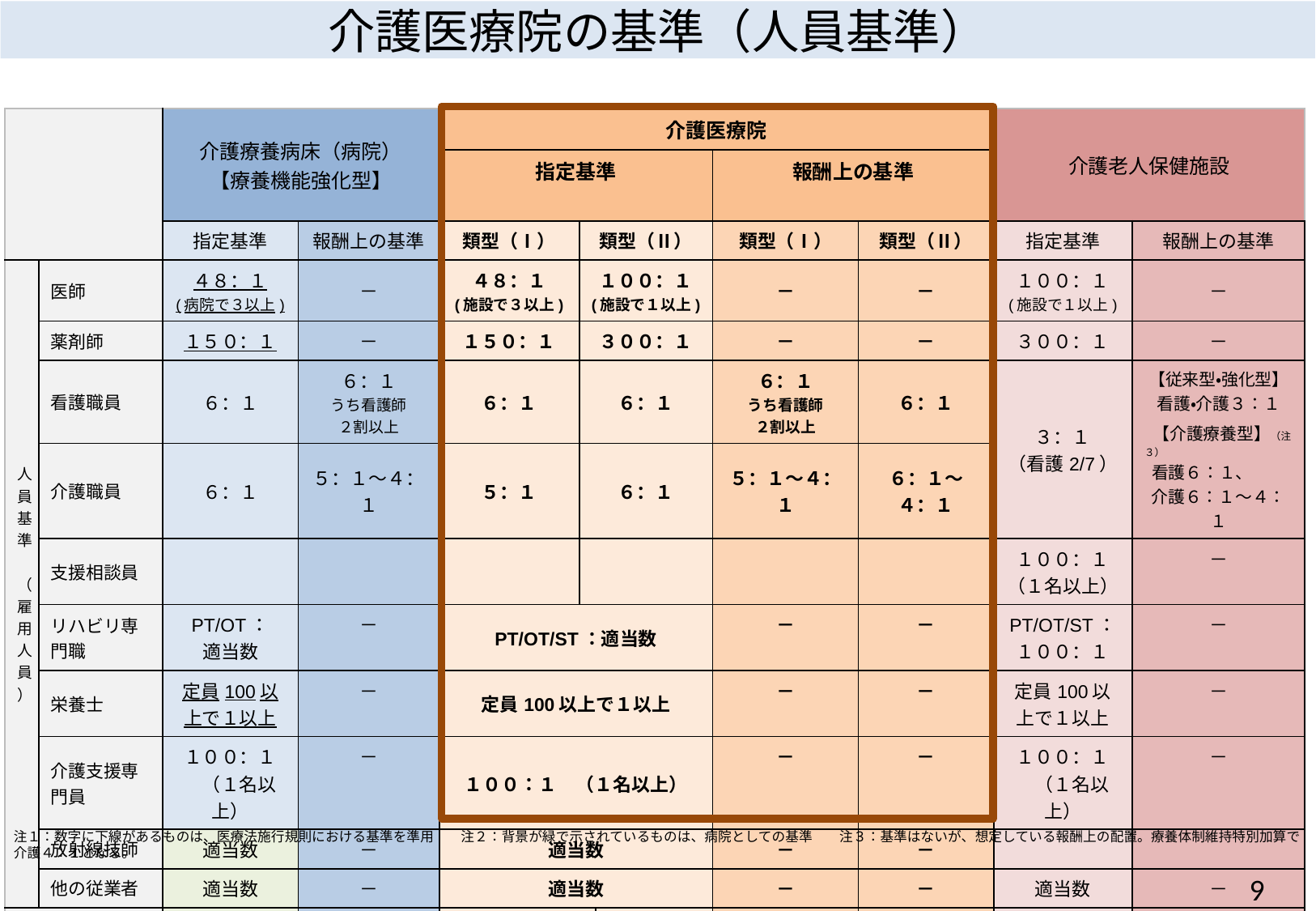

介護医療院の基準（人員基準）

|  |  | 介護療養病床（病院） 【療養機能強化型】 |  | 介護医療院 |  |  |  |  | 介護老人保健施設 |  |
| --- | --- | --- | --- | --- | --- | --- | --- | --- | --- | --- |
|  |  |  |  | 指定基準 |  |  | 報酬上の基準 |  |  |  |
|  |  | 指定基準 | 報酬上の基準 | 類型（Ⅰ） | 類型（Ⅱ） |  | 類型（Ⅰ） | 類型（Ⅱ） | 指定基準 | 報酬上の基準 |
| 人員基準　（雇用人員） | 医師 | ４８：１ (病院で３以上) | － | ４８：１ (施設で３以上) | １００：１ (施設で１以上) |  | － | － | １００：１ (施設で１以上) | － |
|  | 薬剤師 | １５０：１ | － | １５０：１ | ３００：１ |  | － | － | ３００：１ | － |
|  | 看護職員 | ６：１ | ６：１ うち看護師 ２割以上 | ６：１ | ６：１ |  | ６：１ うち看護師 ２割以上 | ６：１ | ３：１ （看護2/7） | 【従来型・強化型】 看護・介護３：１ 【介護療養型】（注３） 看護６：１、 介護６：１～４：１ |
|  | 介護職員 | ６：１ | ５：１～４：１ | ５：１ | ６：１ |  | ５：１～４：１ | ６：１～４：１ |  |  |
|  | 支援相談員 |  |  |  |  |  |  |  | １００：１ （１名以上） | － |
|  | リハビリ専門職 | PT/OT： 適当数 | － | PT/OT/ST：適当数 |  |  | － | － | PT/OT/ST： １００：１ | － |
|  | 栄養士 | 定員100以上で１以上 | － | 定員100以上で１以上 |  |  | － | － | 定員100以上で１以上 | － |
|  | 介護支援専門員 | １００：１ 　（１名以上） | － | １００：１　（１名以上） |  |  | － | － | １００：１ 　（１名以上） | － |
|  | 放射線技師 | 適当数 | － | 適当数 |  |  | － | － |  |  |
|  | 他の従業者 | 適当数 | － | 適当数 |  |  | － | － | 適当数 | － |
| 医師の宿直 |  | 医師：宿直 | － | 医師：宿直 |  | － | － | － | － | － |
注１：数字に下線があるものは、医療法施行規則における基準を準用　　注２：背景が緑で示されているものは、病院としての基準　　注３：基準はないが、想定している報酬上の配置。療養体制維持特別加算で介護４：１となる。
9